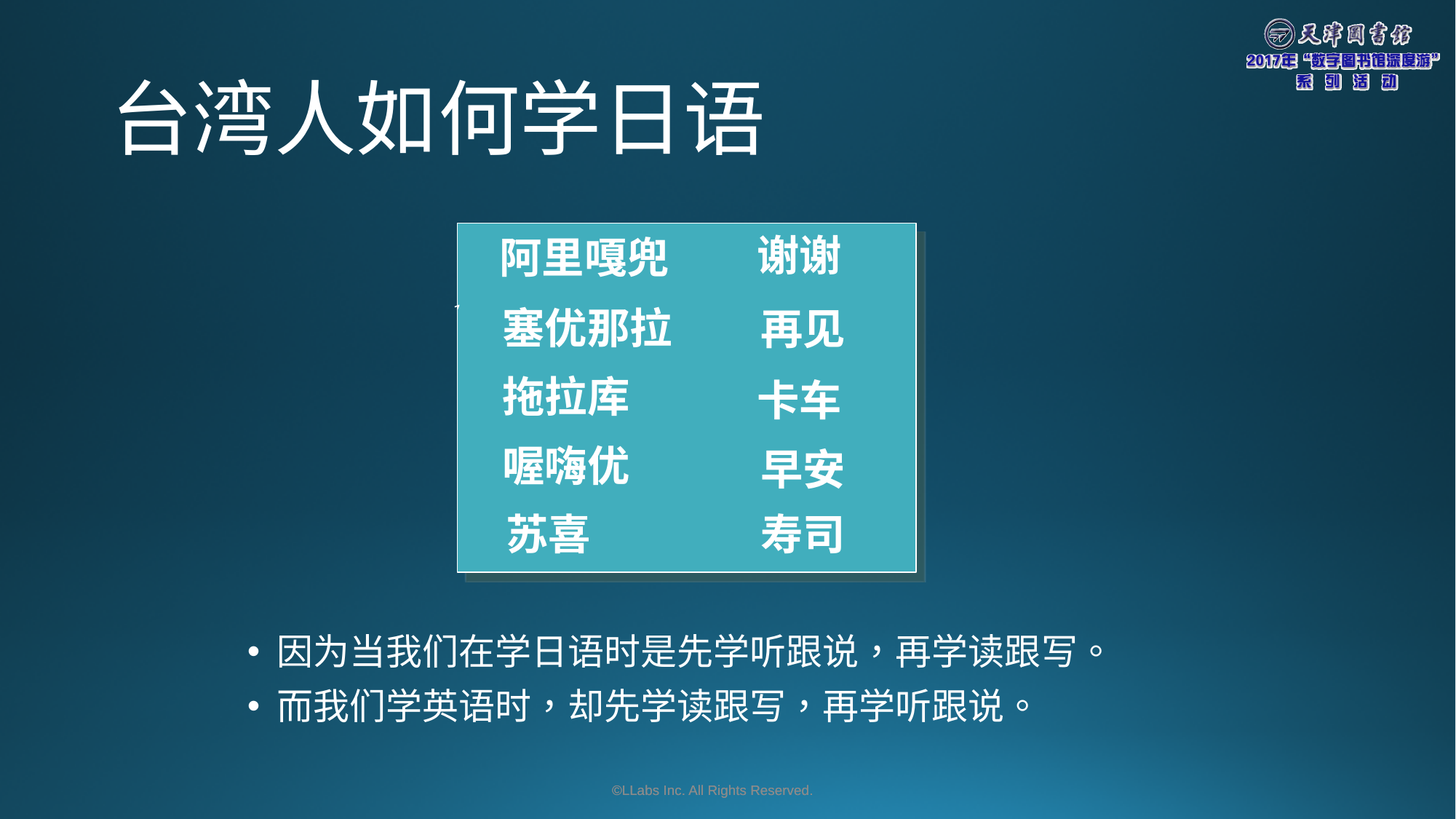

# 台湾人如何学日语

谢谢
阿里嘎兜

 因为当我们在学日语时是先学听跟说，再学读跟写。
 而我们学英语时，却先学读跟写，再学听跟说。

塞优那拉
再见
拖拉库
卡车
喔嗨优
早安
苏喜
寿司